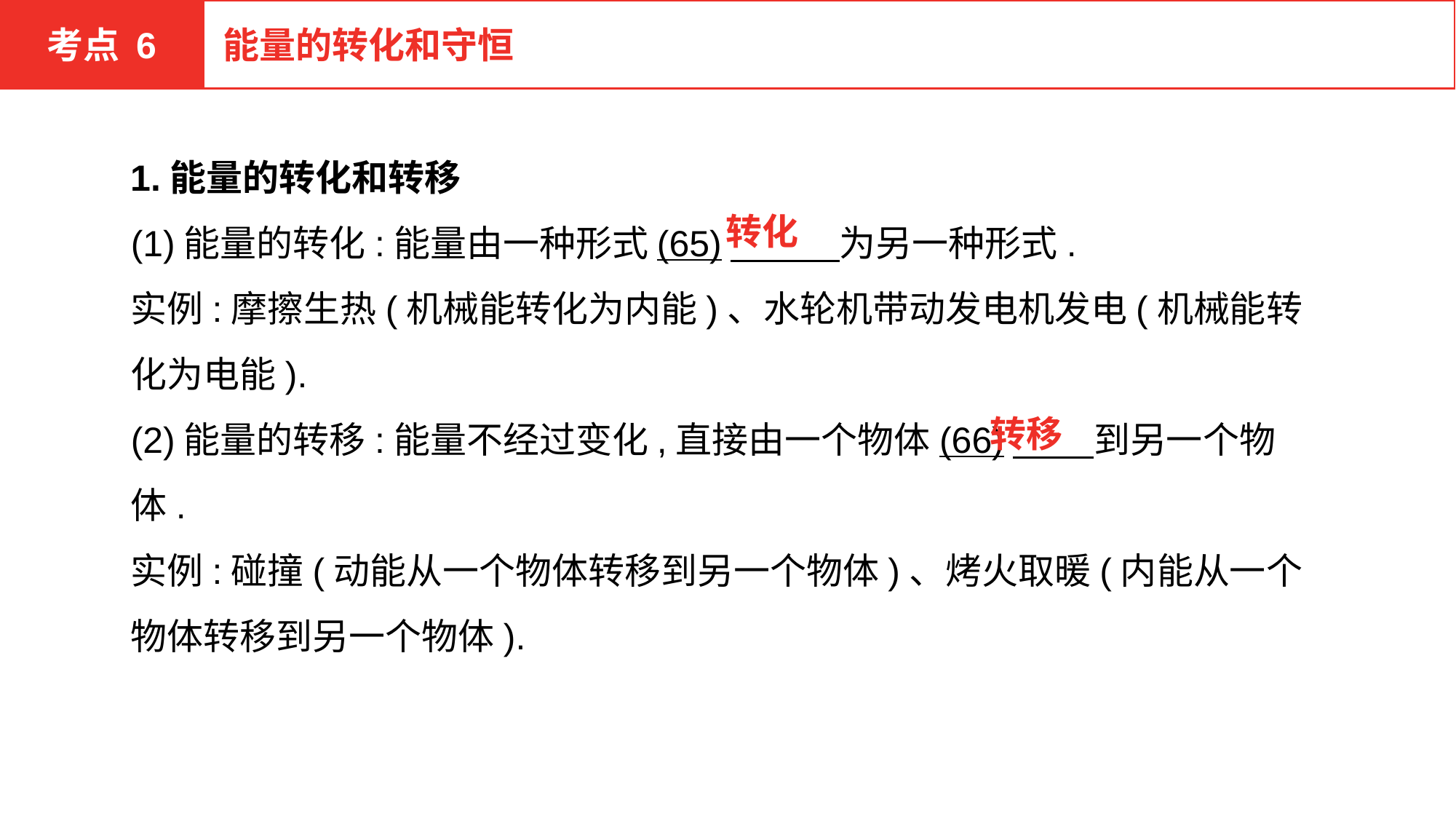

考点 6
能量的转化和守恒
1.能量的转化和转移
(1)能量的转化:能量由一种形式(65)　　　为另一种形式.
实例:摩擦生热(机械能转化为内能)、水轮机带动发电机发电(机械能转化为电能).
(2)能量的转移:能量不经过变化,直接由一个物体(66)　　 到另一个物体.
实例:碰撞(动能从一个物体转移到另一个物体)、烤火取暖(内能从一个物体转移到另一个物体).
转化
转移